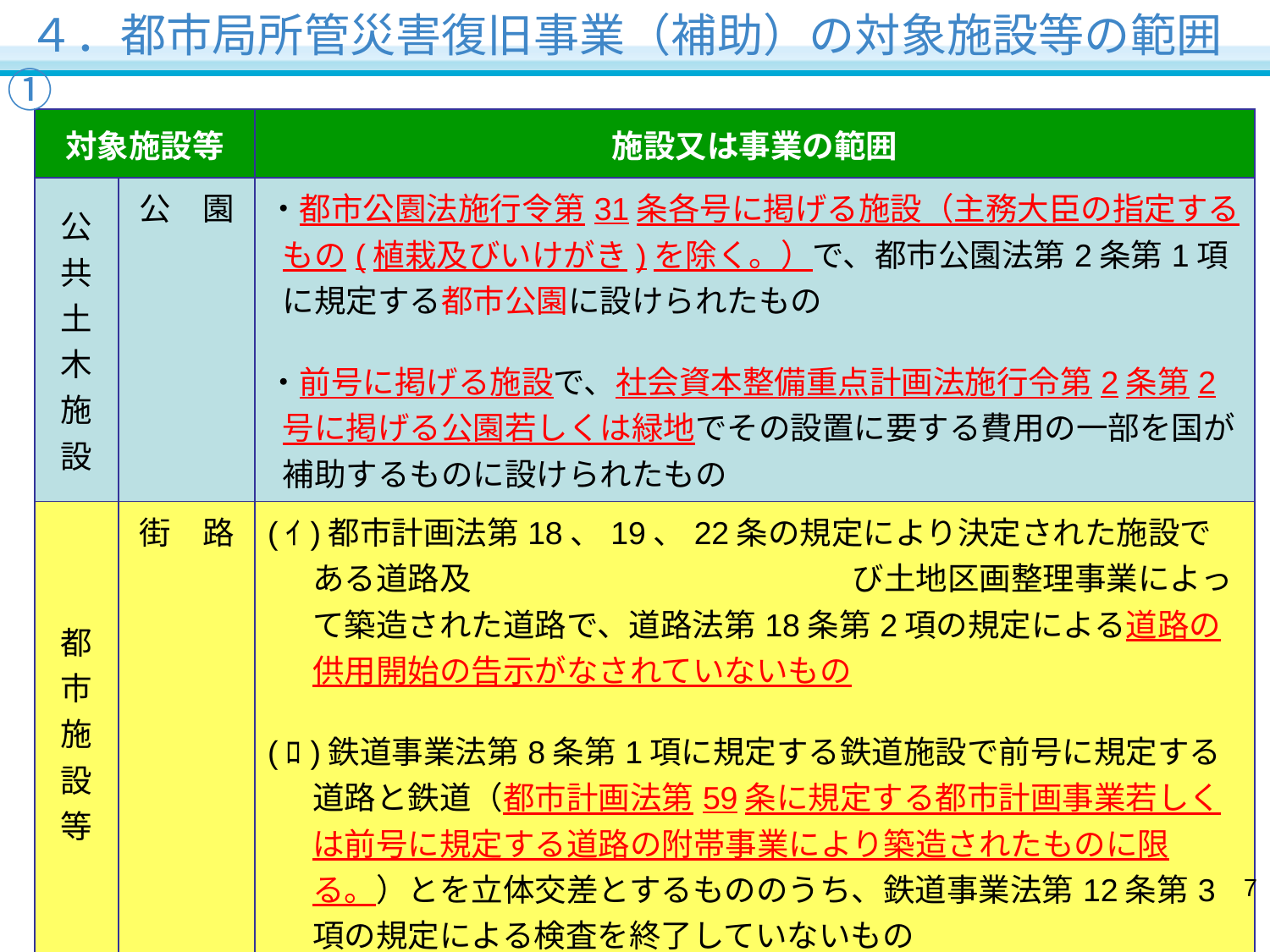

４．都市局所管災害復旧事業（補助）の対象施設等の範囲①
| 対象施設等 |  | 施設又は事業の範囲 |
| --- | --- | --- |
| 公共土木施設 | 公　園 | ・都市公園法施行令第31条各号に掲げる施設（主務大臣の指定するもの(植栽及びいけがき)を除く。）で、都市公園法第2条第1項に規定する都市公園に設けられたもの ・前号に掲げる施設で、社会資本整備重点計画法施行令第2条第2号に掲げる公園若しくは緑地でその設置に要する費用の一部を国が補助するものに設けられたもの |
| 都市施設等 | 街　路 | (ｲ)都市計画法第18、19、22条の規定により決定された施設である道路及　　　　　　　　　　　　び土地区画整理事業によって築造された道路で、道路法第18条第2項の規定による道路の供用開始の告示がなされていないもの (ﾛ)鉄道事業法第8条第1項に規定する鉄道施設で前号に規定する道路と鉄道（都市計画法第59条に規定する都市計画事業若しくは前号に規定する道路の附帯事業により築造されたものに限る。）とを立体交差とするもののうち、鉄道事業法第12条第3項の規定による検査を終了していないもの |
7